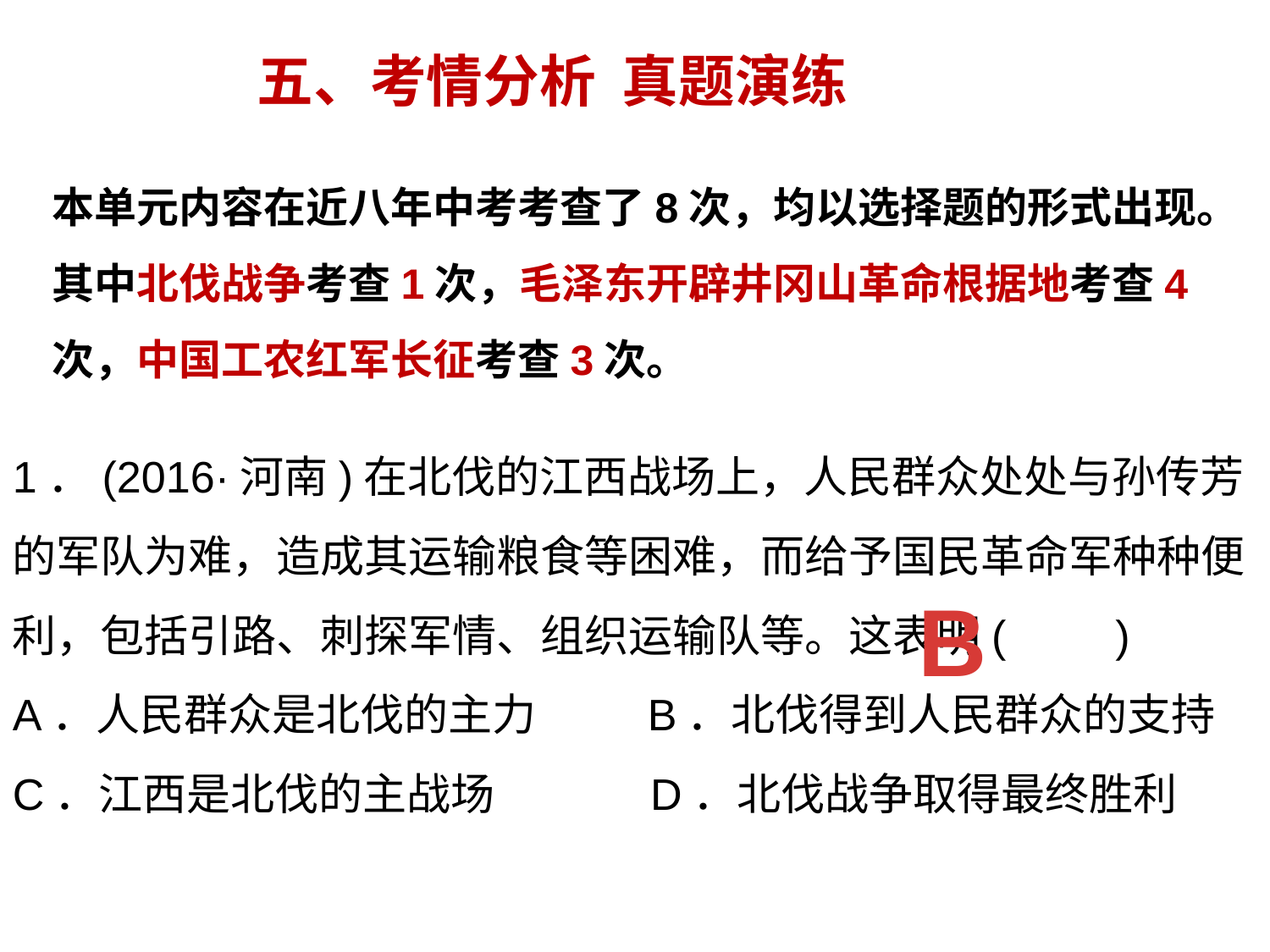

五、考情分析  真题演练
本单元内容在近八年中考考查了8次，均以选择题的形式出现。其中北伐战争考查1次，毛泽东开辟井冈山革命根据地考查4次，中国工农红军长征考查3次。
1．(2016·河南)在北伐的江西战场上，人民群众处处与孙传芳的军队为难，造成其运输粮食等困难，而给予国民革命军种种便利，包括引路、刺探军情、组织运输队等。这表明(　　)
A．人民群众是北伐的主力	B．北伐得到人民群众的支持
C．江西是北伐的主战场	            D．北伐战争取得最终胜利

B